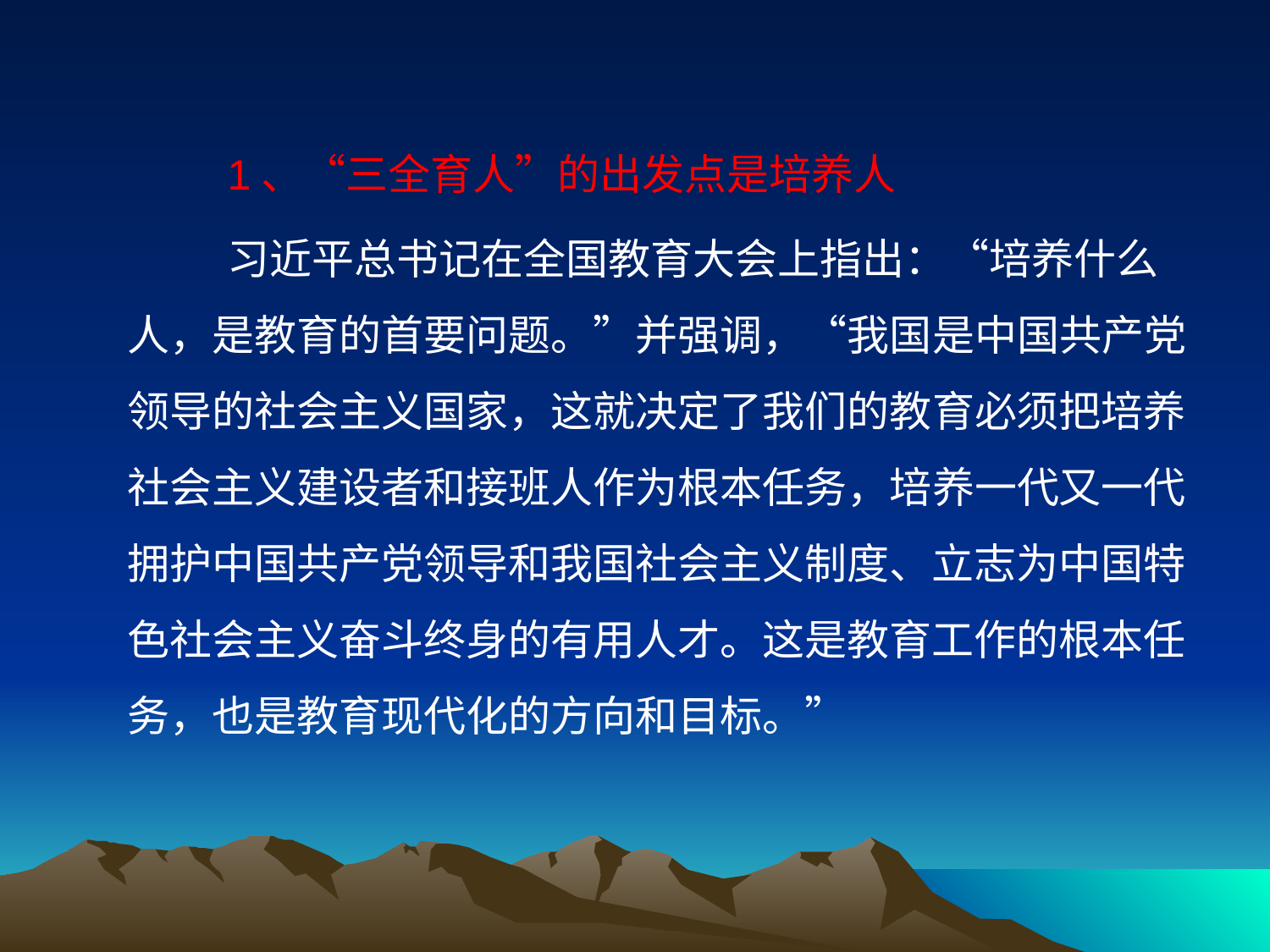

1、“三全育人”的出发点是培养人
习近平总书记在全国教育大会上指出：“培养什么人，是教育的首要问题。”并强调，“我国是中国共产党领导的社会主义国家，这就决定了我们的教育必须把培养社会主义建设者和接班人作为根本任务，培养一代又一代拥护中国共产党领导和我国社会主义制度、立志为中国特色社会主义奋斗终身的有用人才。这是教育工作的根本任务，也是教育现代化的方向和目标。”